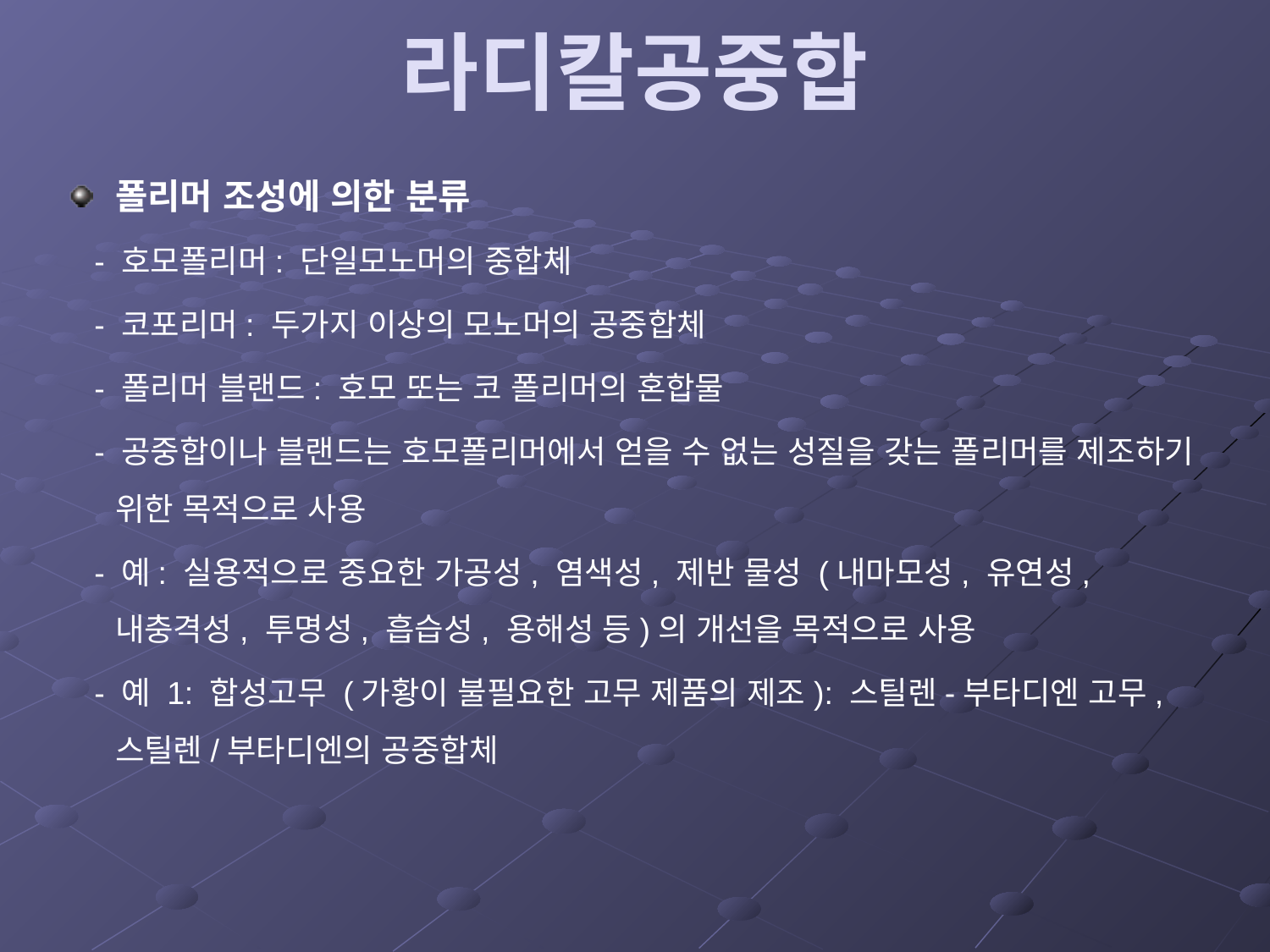

라디칼공중합
폴리머 조성에 의한 분류
   - 호모폴리머: 단일모노머의 중합체
   - 코포리머: 두가지 이상의 모노머의 공중합체
   - 폴리머 블랜드: 호모 또는 코 폴리머의 혼합물
   - 공중합이나 블랜드는 호모폴리머에서 얻을 수 없는 성질을 갖는 폴리머를 제조하기 위한 목적으로 사용
   - 예: 실용적으로 중요한 가공성, 염색성, 제반 물성 (내마모성, 유연성, 내충격성, 투명성, 흡습성, 용해성 등)의 개선을 목적으로 사용
   - 예 1: 합성고무 (가황이 불필요한 고무 제품의 제조): 스틸렌-부타디엔 고무, 스틸렌/부타디엔의 공중합체